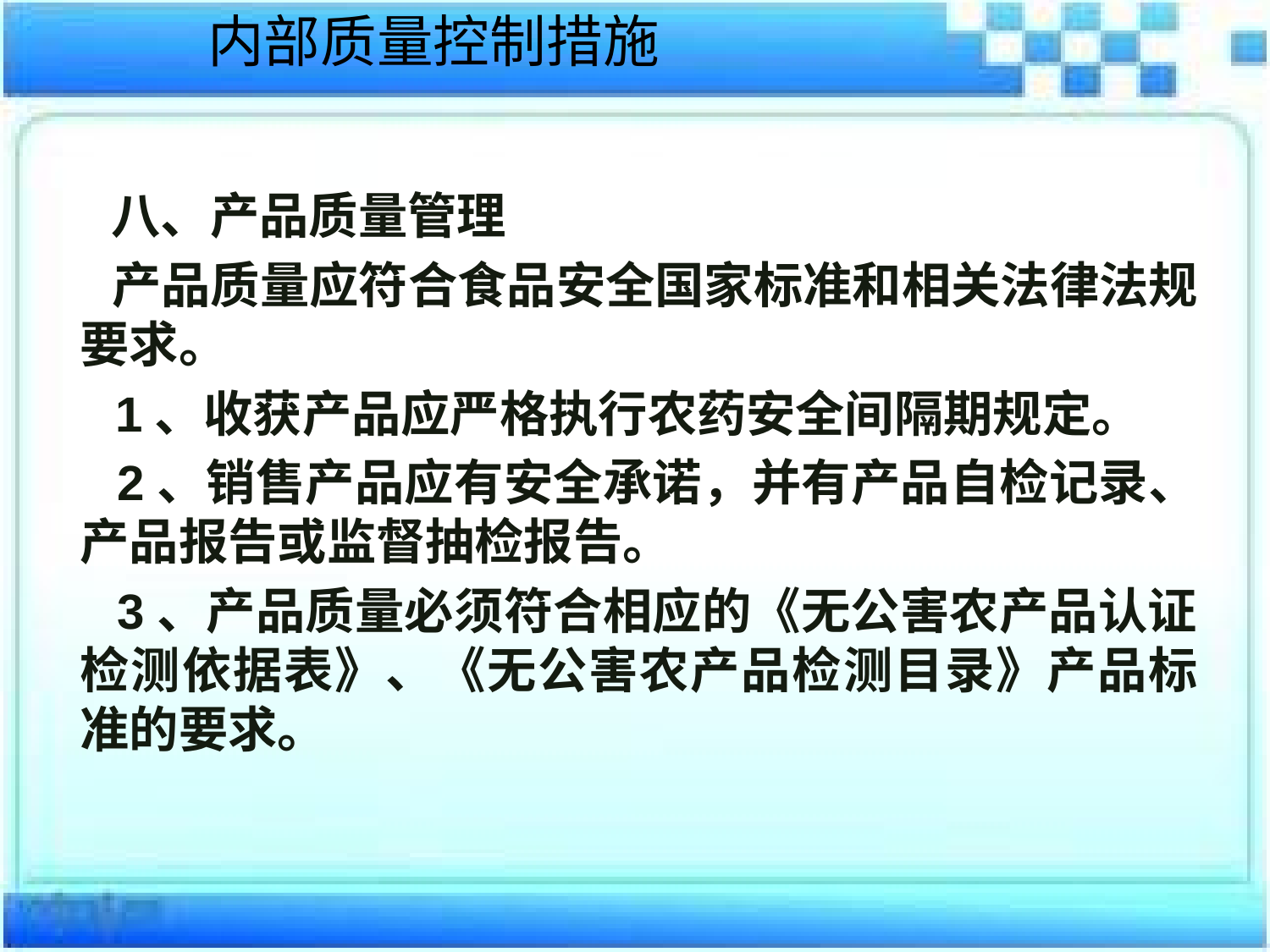

内部质量控制措施
      八、产品质量管理
      产品质量应符合食品安全国家标准和相关法律法规要求。
      1、收获产品应严格执行农药安全间隔期规定。
      2、销售产品应有安全承诺，并有产品自检记录、产品报告或监督抽检报告。
      3、产品质量必须符合相应的《无公害农产品认证检测依据表》、《无公害农产品检测目录》产品标准的要求。